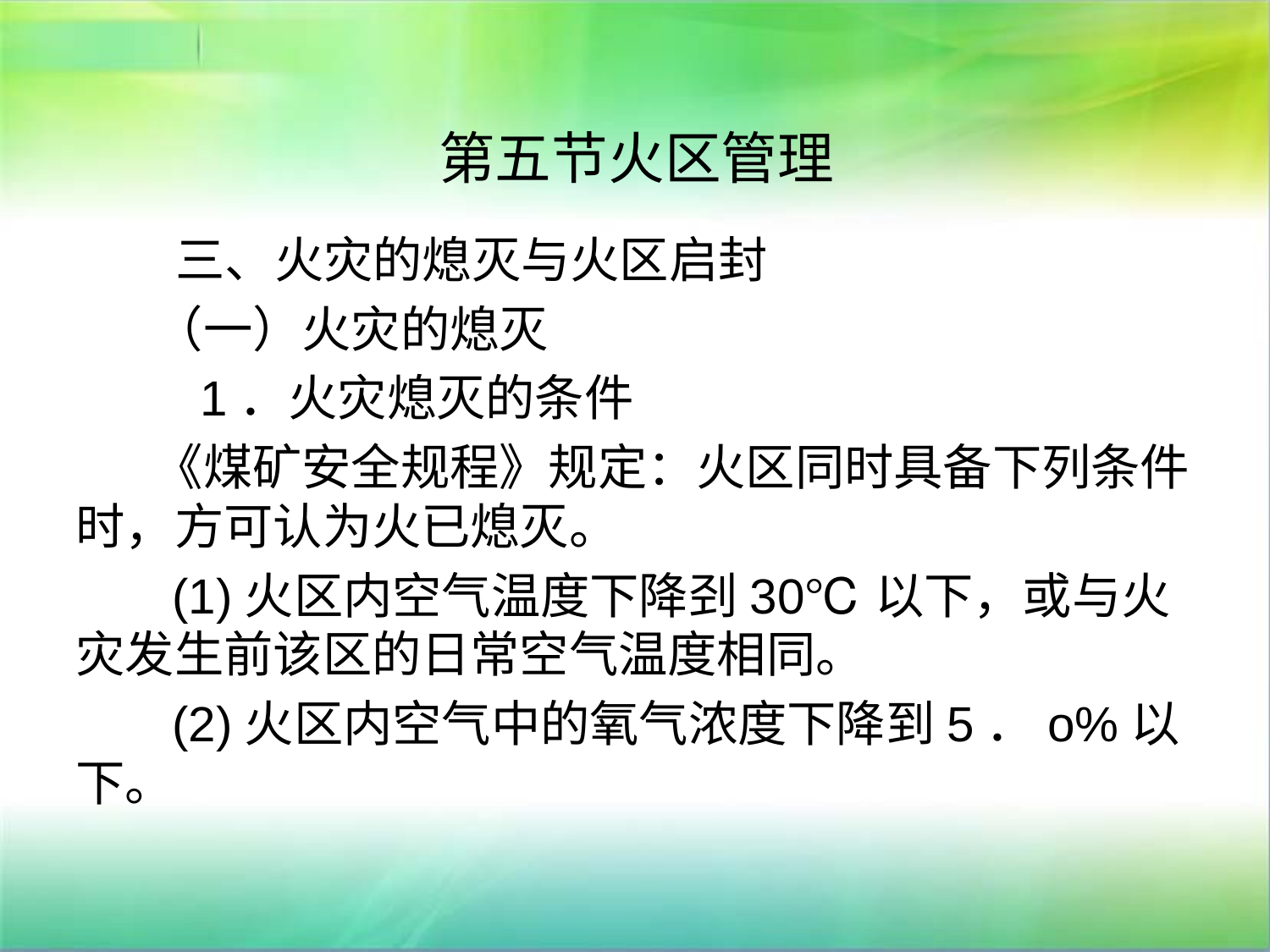

# 第五节火区管理
        三、火灾的熄灭与火区启封
      （一）火灾的熄灭
         1．火灾熄灭的条件
      《煤矿安全规程》规定：火区同时具备下列条件时，方可认为火已熄灭。
       (1)火区内空气温度下降刭30℃以下，或与火灾发生前该区的日常空气温度相同。
       (2)火区内空气中的氧气浓度下降到5．o%以下。